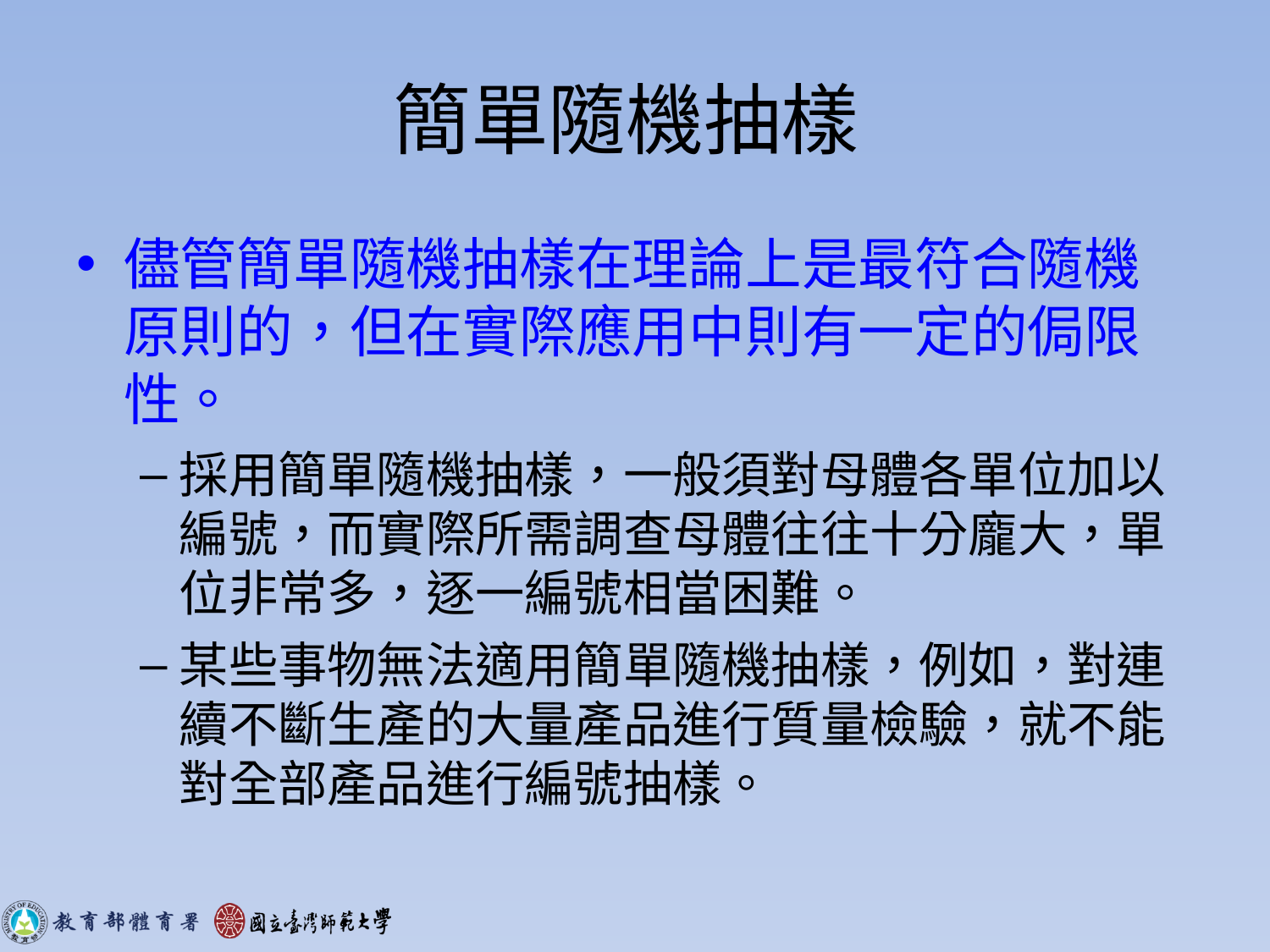

# 簡單隨機抽樣
儘管簡單隨機抽樣在理論上是最符合隨機原則的，但在實際應用中則有一定的侷限性。
採用簡單隨機抽樣，一般須對母體各單位加以編號，而實際所需調查母體往往十分龐大，單位非常多，逐一編號相當困難。
某些事物無法適用簡單隨機抽樣，例如，對連續不斷生產的大量產品進行質量檢驗，就不能對全部產品進行編號抽樣。